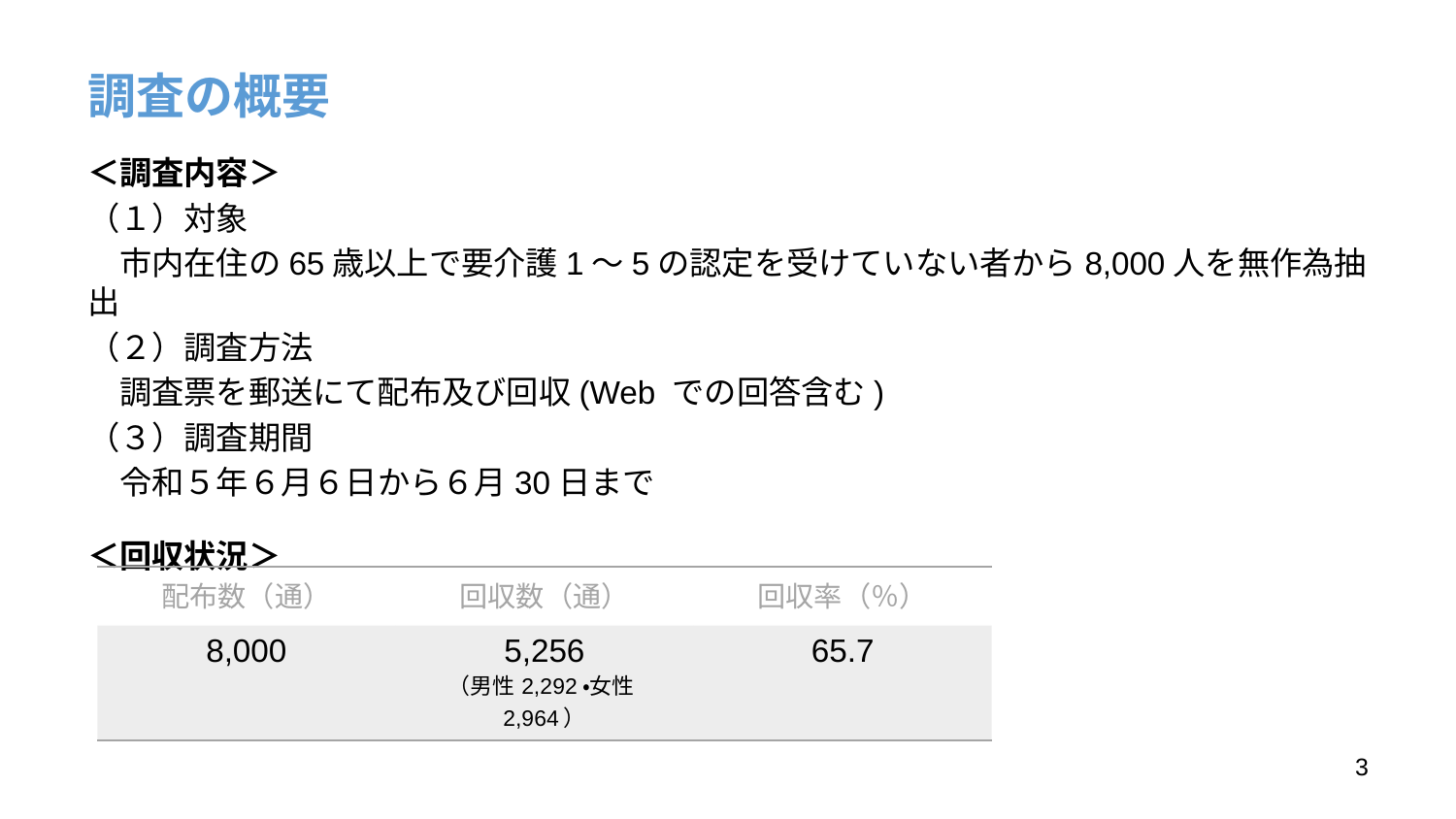

# 調査の概要

＜調査内容＞
（１）対象
　市内在住の65歳以上で要介護1〜5の認定を受けていない者から8,000⼈を無作為抽出
（２）調査方法
　調査票を郵送にて配布及び回収(Web での回答含む)
（３）調査期間
　令和５年６⽉６⽇から６⽉30⽇まで

＜回収状況＞

| 配布数（通） | 回収数（通） | 回収率（％） |
| --- | --- | --- |
| 8,000 | 5,256 （男性2,292・女性2,964） | 65.7 |
3